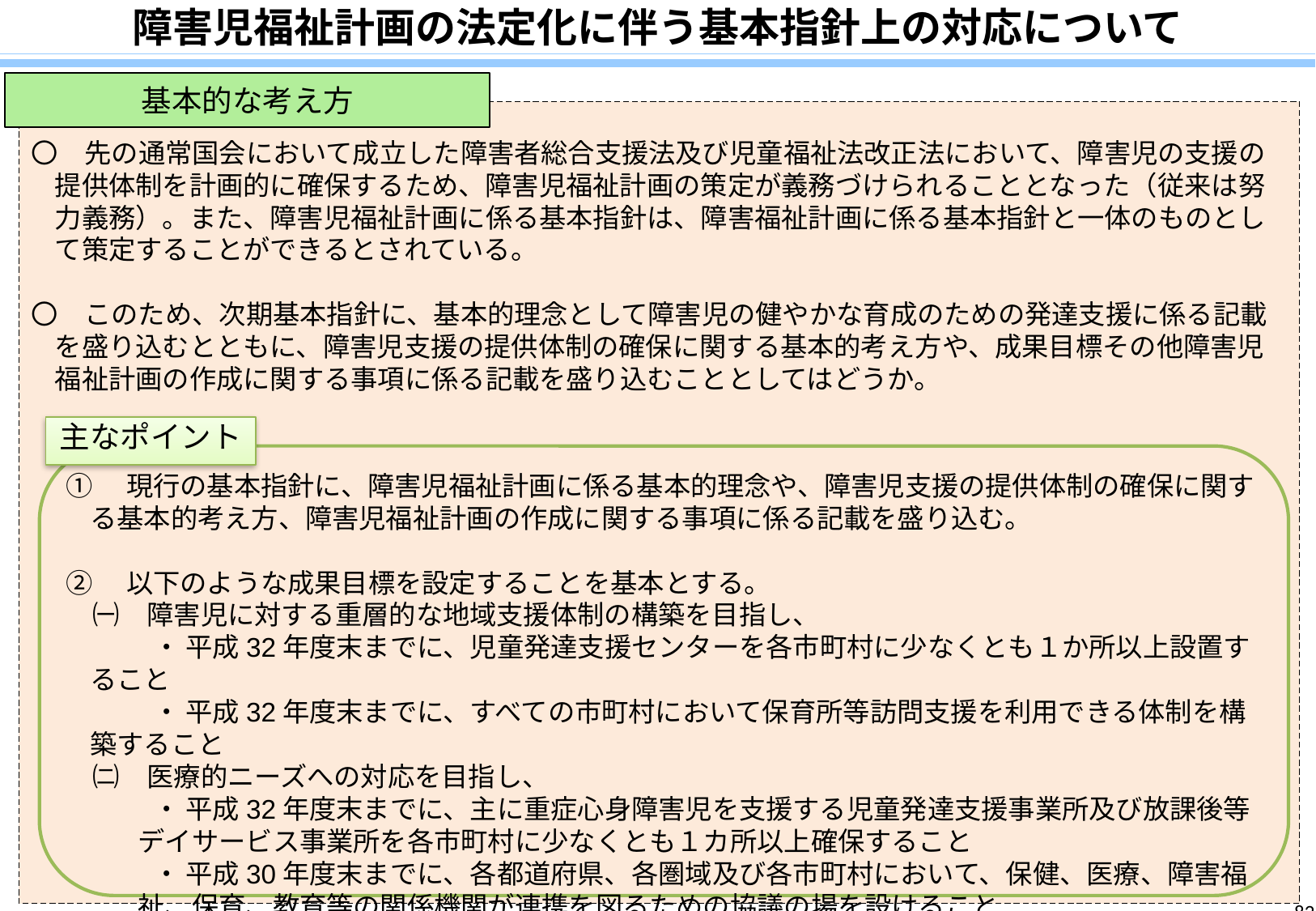

障害児福祉計画の法定化に伴う基本指針上の対応について
基本的な考え方

〇　先の通常国会において成立した障害者総合支援法及び児童福祉法改正法において、障害児の支援の提供体制を計画的に確保するため、障害児福祉計画の策定が義務づけられることとなった（従来は努力義務）。また、障害児福祉計画に係る基本指針は、障害福祉計画に係る基本指針と一体のものとして策定することができるとされている。

〇　このため、次期基本指針に、基本的理念として障害児の健やかな育成のための発達支援に係る記載を盛り込むとともに、障害児支援の提供体制の確保に関する基本的考え方や、成果目標その他障害児福祉計画の作成に関する事項に係る記載を盛り込むこととしてはどうか。
主なポイント
①　現行の基本指針に、障害児福祉計画に係る基本的理念や、障害児支援の提供体制の確保に関する基本的考え方、障害児福祉計画の作成に関する事項に係る記載を盛り込む。

②　以下のような成果目標を設定することを基本とする。
　㈠　障害児に対する重層的な地域支援体制の構築を目指し、
　　　 ・ 平成32年度末までに、児童発達支援センターを各市町村に少なくとも１か所以上設置すること
　　　 ・ 平成32年度末までに、すべての市町村において保育所等訪問支援を利用できる体制を構築すること
　㈡　医療的ニーズへの対応を目指し、
　　　 ・ 平成32年度末までに、主に重症心身障害児を支援する児童発達支援事業所及び放課後等デイサービス事業所を各市町村に少なくとも１カ所以上確保すること
　　　 ・ 平成30年度末までに、各都道府県、各圏域及び各市町村において、保健、医療、障害福祉、保育、教育等の関係機関が連携を図るための協議の場を設けること

82